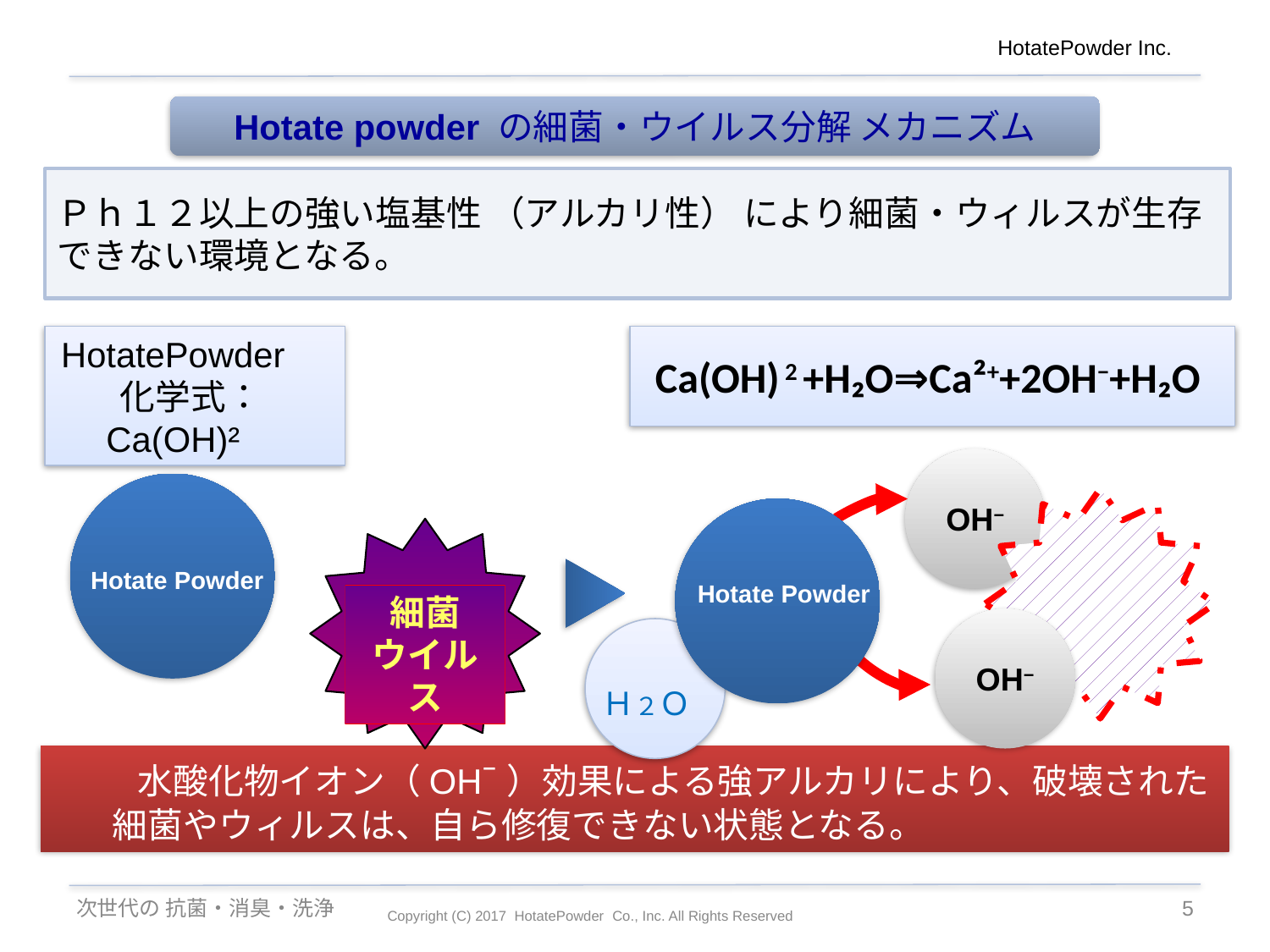

HotatePowder Inc.

Hotate powder の細菌・ウイルス分解 メカニズム
Ｐｈ１２以上の強い塩基性 （アルカリ性） により細菌・ウィルスが生存できない環境となる。
HotatePowder
化学式：Ca(OH)²
Ca(OH) 2 +H₂O⇒Ca²++2OH−+H₂O

OH−

細菌
ウイルス

OH−

Ｈ２Ｏ

Hotate Powder
Hotate Powder
　　水酸化物イオン（OH⁻）効果による強アルカリにより、破壊された
 　 細菌やウィルスは、自ら修復できない状態となる。
次世代の 抗菌・消臭・洗浄
5
Copyright (C) 2017  HotatePowder  Co., Inc. All Rights Reserved